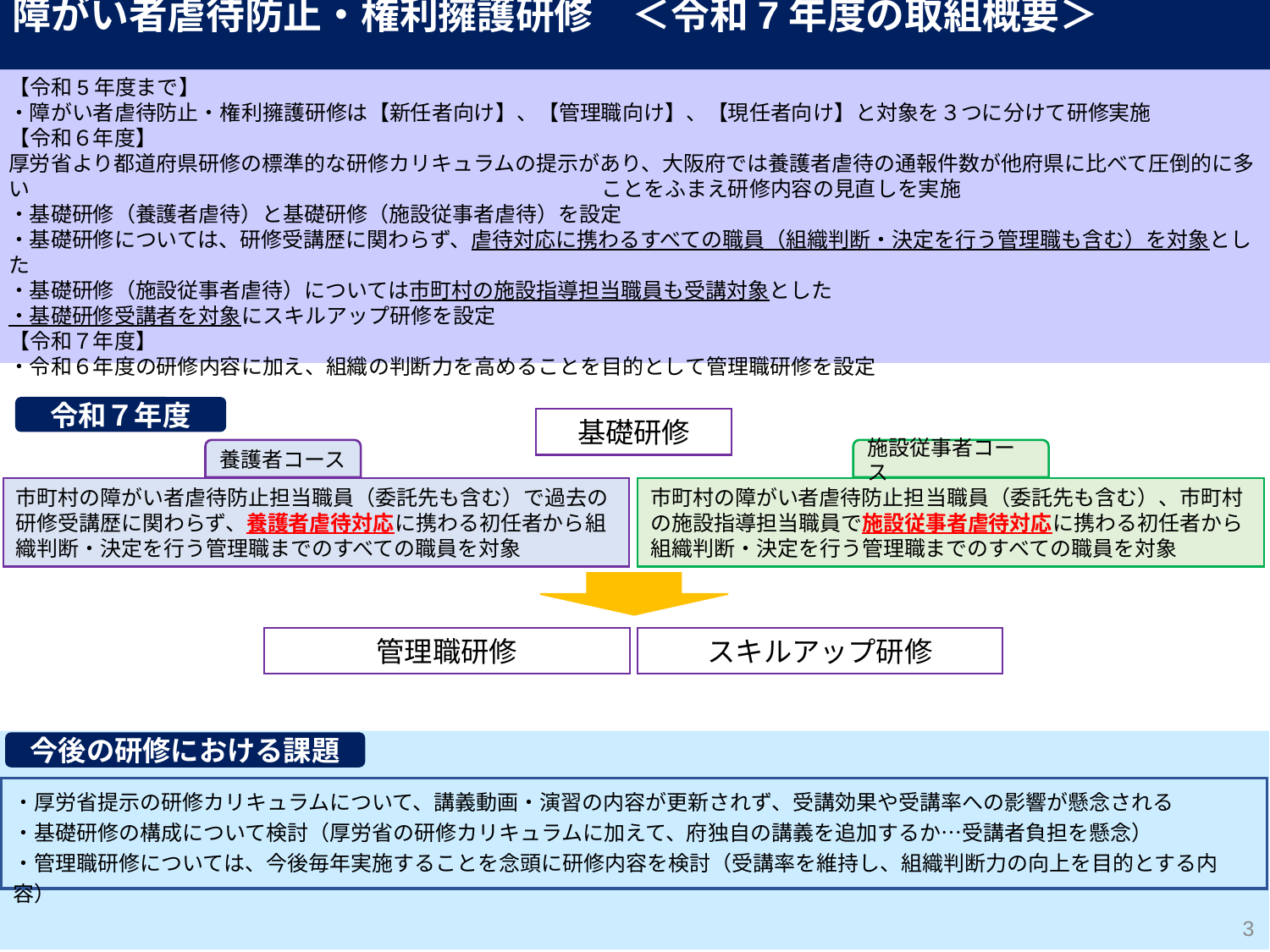

障がい者虐待防止・権利擁護研修　＜令和7年度の取組概要＞
【令和5年度まで】
・障がい者虐待防止・権利擁護研修は【新任者向け】、【管理職向け】、【現任者向け】と対象を３つに分けて研修実施
【令和６年度】
厚労省より都道府県研修の標準的な研修カリキュラムの提示があり、大阪府では養護者虐待の通報件数が他府県に比べて圧倒的に多い　　　　　　　　　　　　　　　　　　　　　　　　　　　ことをふまえ研修内容の見直しを実施
・基礎研修（養護者虐待）と基礎研修（施設従事者虐待）を設定
・基礎研修については、研修受講歴に関わらず、虐待対応に携わるすべての職員（組織判断・決定を行う管理職も含む）を対象とした
・基礎研修（施設従事者虐待）については市町村の施設指導担当職員も受講対象とした
・基礎研修受講者を対象にスキルアップ研修を設定
【令和７年度】
・令和６年度の研修内容に加え、組織の判断力を高めることを目的として管理職研修を設定

令和７年度
基礎研修
養護者コース
施設従事者コース
市町村の障がい者虐待防止担当職員（委託先も含む）、市町村の施設指導担当職員で施設従事者虐待対応に携わる初任者から組織判断・決定を行う管理職までのすべての職員を対象
市町村の障がい者虐待防止担当職員（委託先も含む）で過去の研修受講歴に関わらず、養護者虐待対応に携わる初任者から組織判断・決定を行う管理職までのすべての職員を対象

スキルアップ研修
管理職研修

今後の研修における課題
・厚労省提示の研修カリキュラムについて、講義動画・演習の内容が更新されず、受講効果や受講率への影響が懸念される
・基礎研修の構成について検討（厚労省の研修カリキュラムに加えて、府独自の講義を追加するか…受講者負担を懸念）
・管理職研修については、今後毎年実施することを念頭に研修内容を検討（受講率を維持し、組織判断力の向上を目的とする内容）

3